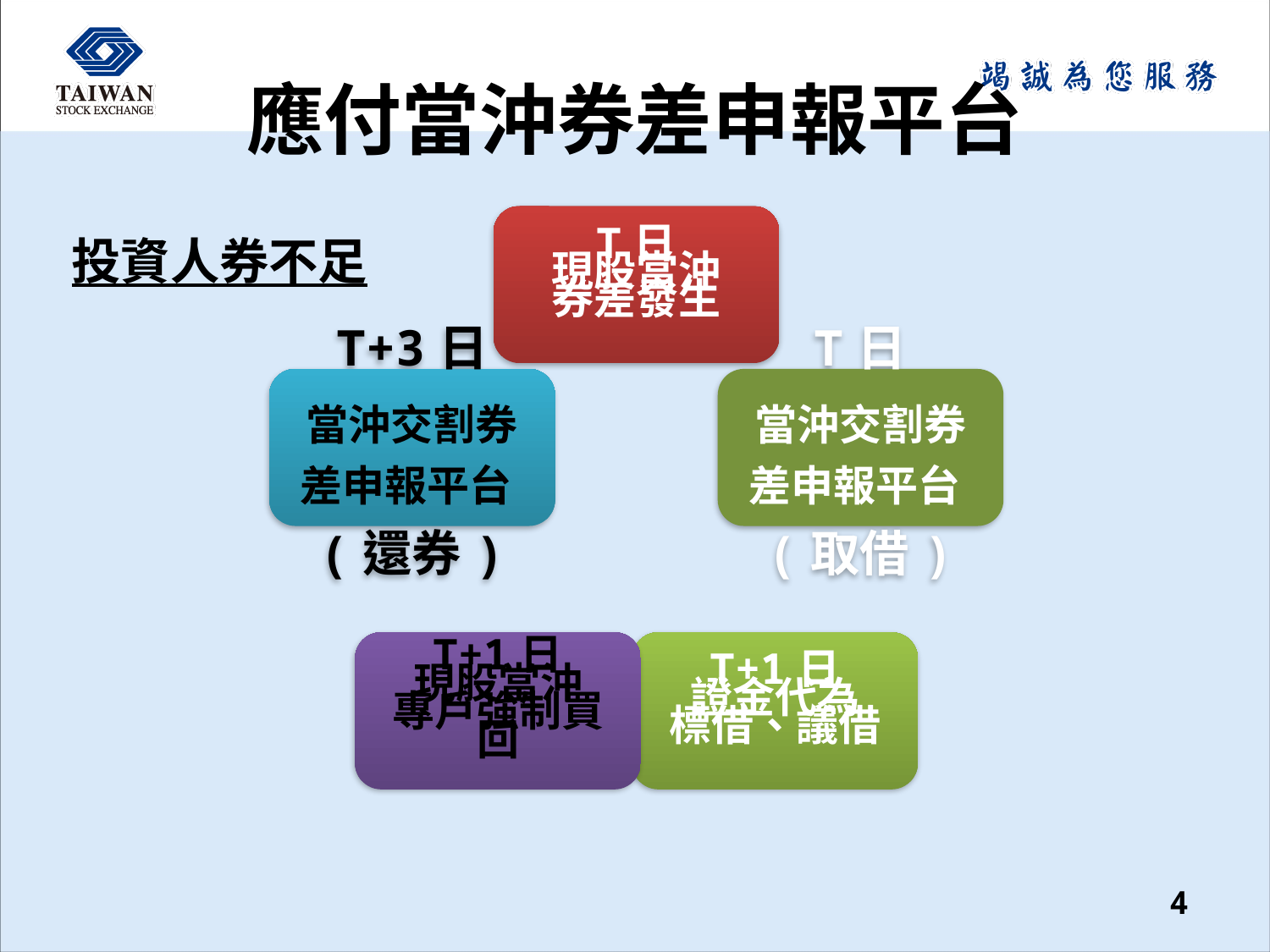

# 應付當沖券差申報平台
T日
現股當沖
券差發生
T日
T+1日
證金代為
標借、議借
T+1日
現股當沖
專戶強制買回
T+3日
當沖交割券差申報平台(還券)
投資人券不足
4